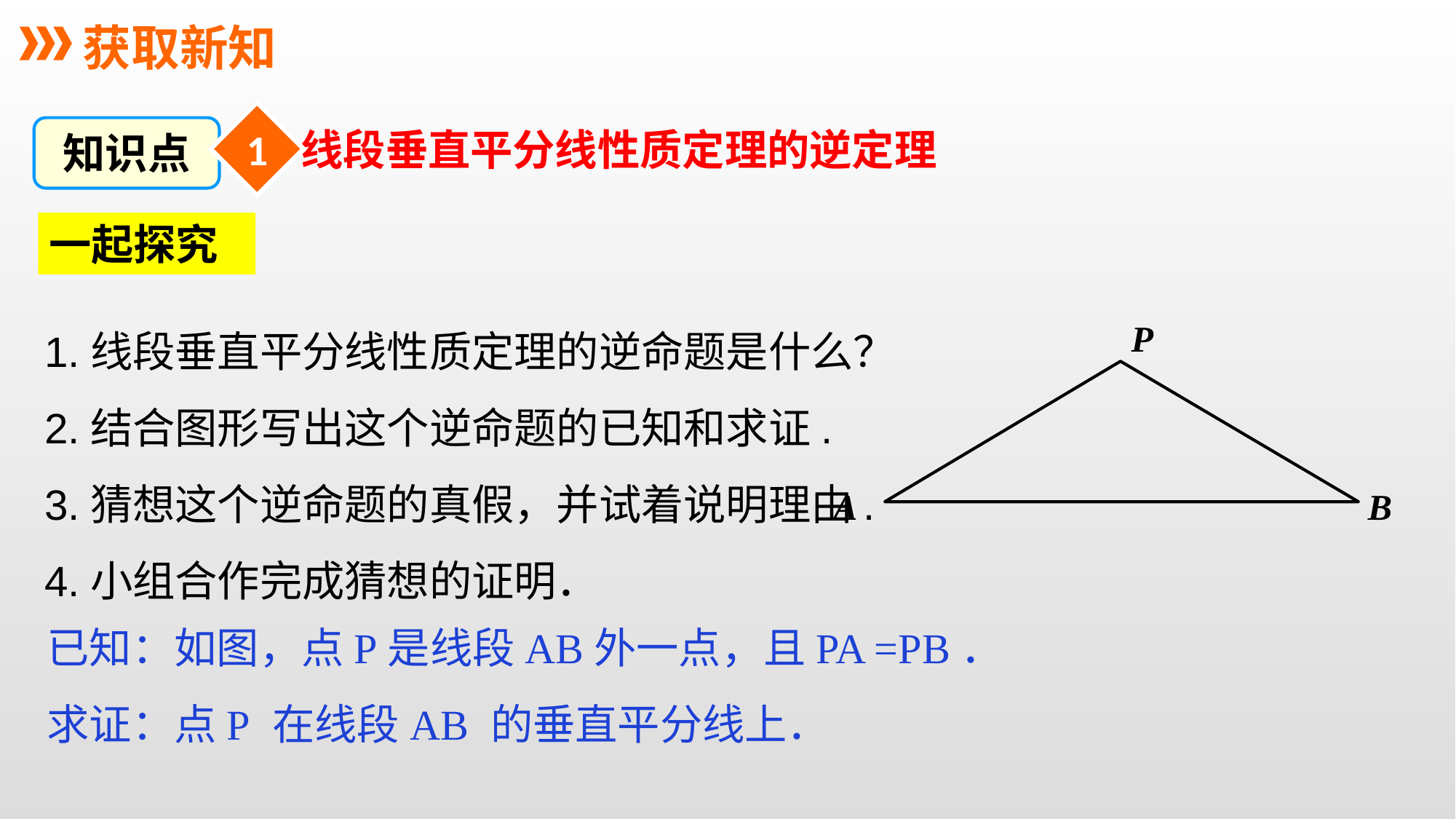

获取新知

1
知识点
线段垂直平分线性质定理的逆定理
一起探究
1.线段垂直平分线性质定理的逆命题是什么？
2.结合图形写出这个逆命题的已知和求证.
3.猜想这个逆命题的真假，并试着说明理由.
4.小组合作完成猜想的证明．
P

A
B
已知：如图，点P是线段AB外一点，且PA =PB．
求证：点P 在线段AB 的垂直平分线上．